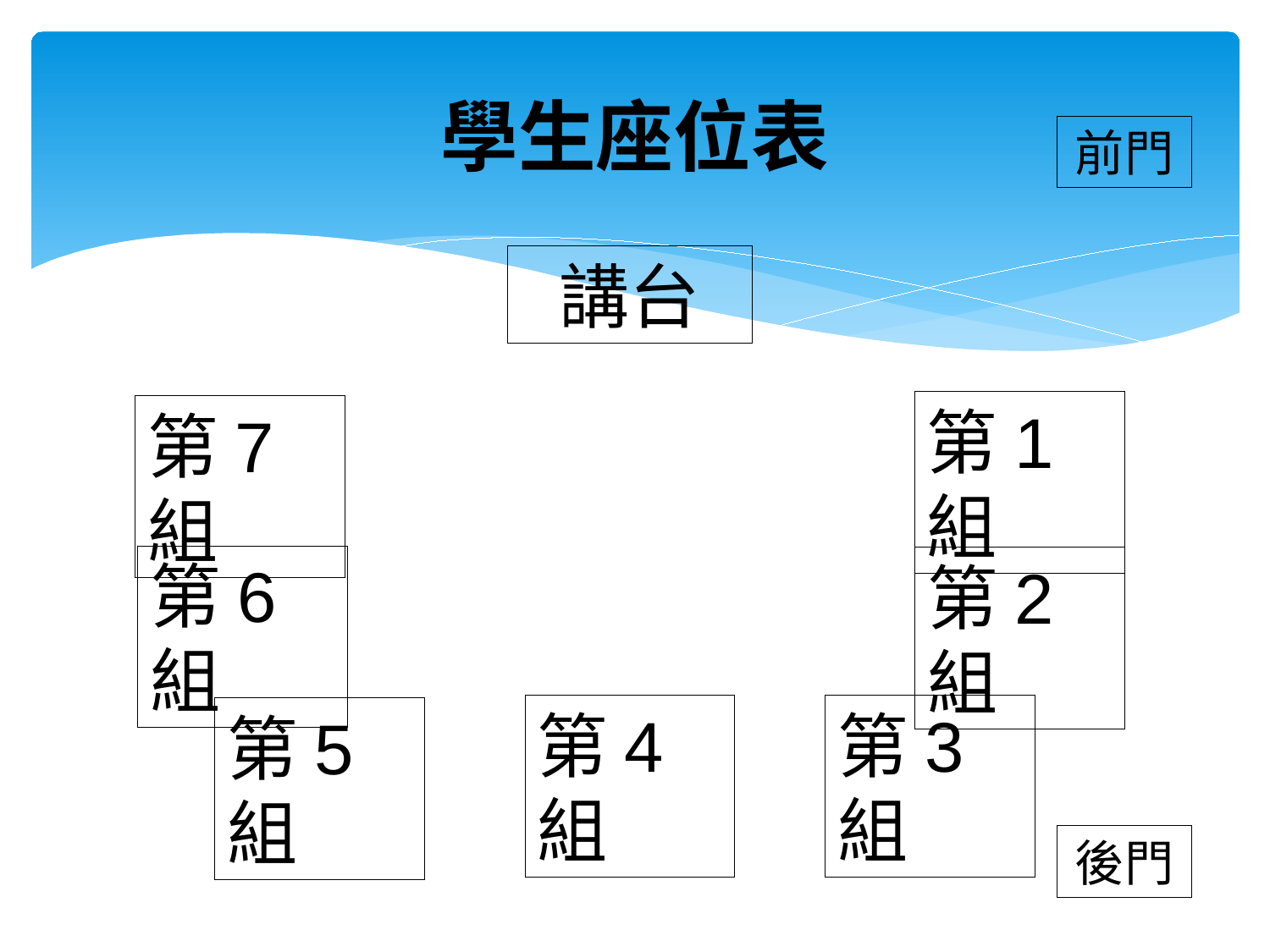

# 學生座位表
前門
講台
第1組
第7組
第6組
第2組
第4組
第3組
第5組
後門